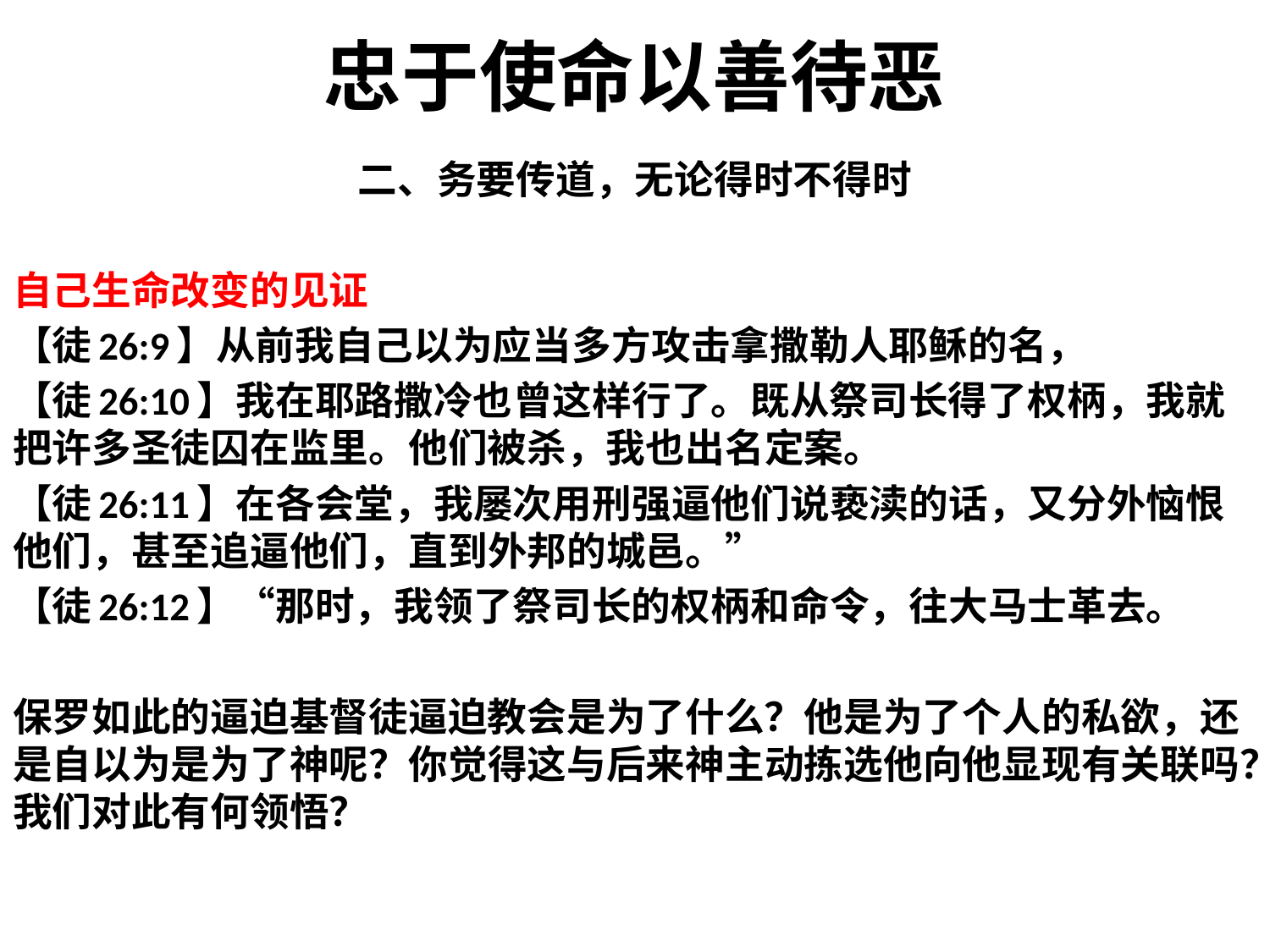

# 忠于使命以善待恶
二、务要传道，无论得时不得时

自己生命改变的见证
【徒26:9】从前我自己以为应当多方攻击拿撒勒人耶稣的名，
【徒26:10】我在耶路撒冷也曾这样行了。既从祭司长得了权柄，我就把许多圣徒囚在监里。他们被杀，我也出名定案。
【徒26:11】在各会堂，我屡次用刑强逼他们说亵渎的话，又分外恼恨他们，甚至追逼他们，直到外邦的城邑。”
【徒26:12】“那时，我领了祭司长的权柄和命令，往大马士革去。

保罗如此的逼迫基督徒逼迫教会是为了什么？他是为了个人的私欲，还是自以为是为了神呢？你觉得这与后来神主动拣选他向他显现有关联吗？我们对此有何领悟？